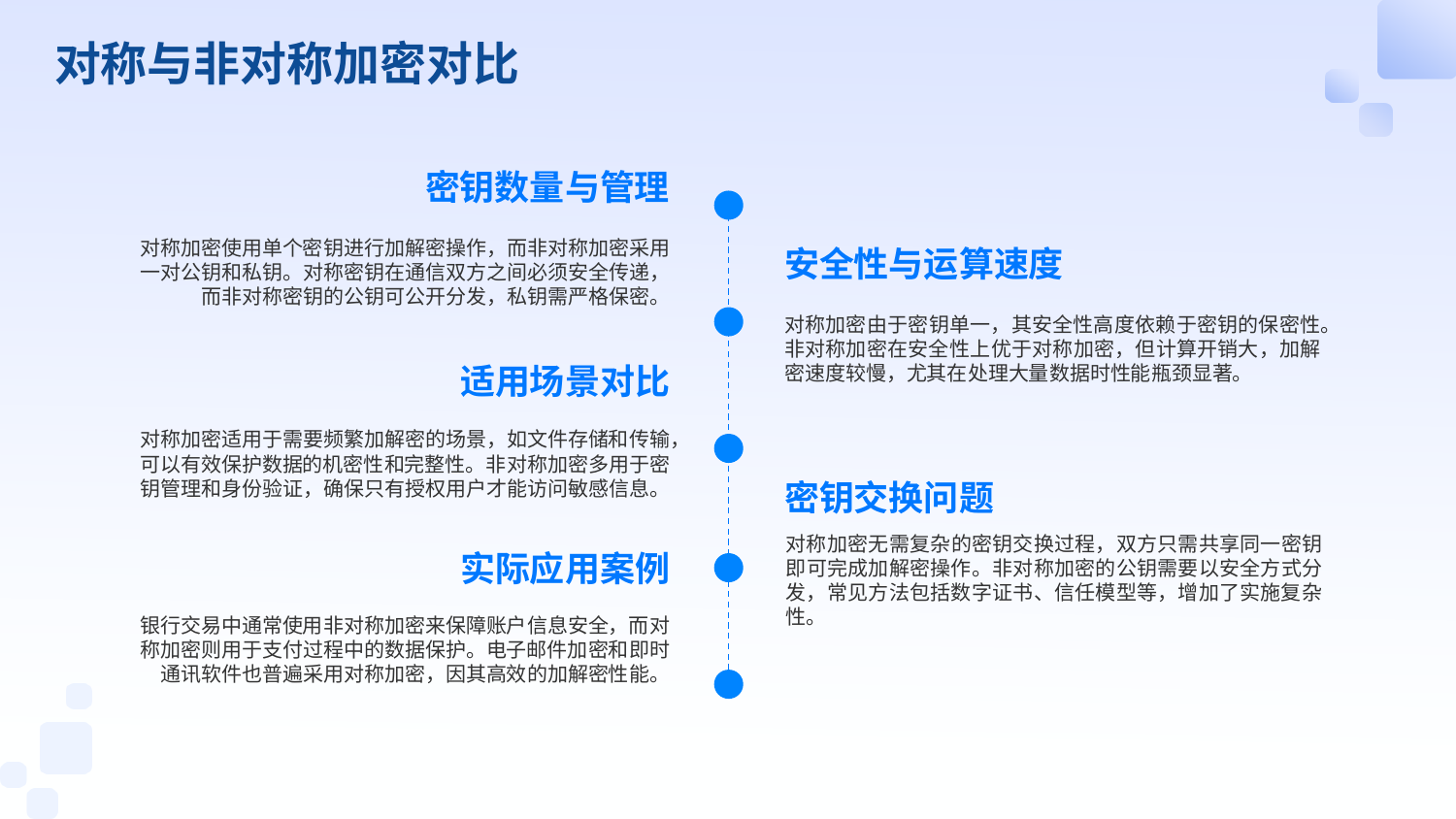

对称与非对称加密对比
密钥数量与管理

对称加密使用单个密钥进行加解密操作，而非对称加密采用一对公钥和私钥。对称密钥在通信双方之间必须安全传递，而非对称密钥的公钥可公开分发，私钥需严格保密。
安全性与运算速度
对称加密由于密钥单一，其安全性高度依赖于密钥的保密性。非对称加密在安全性上优于对称加密，但计算开销大，加解密速度较慢，尤其在处理大量数据时性能瓶颈显著。

适用场景对比
对称加密适用于需要频繁加解密的场景，如文件存储和传输，可以有效保护数据的机密性和完整性。非对称加密多用于密钥管理和身份验证，确保只有授权用户才能访问敏感信息。

密钥交换问题
对称加密无需复杂的密钥交换过程，双方只需共享同一密钥即可完成加解密操作。非对称加密的公钥需要以安全方式分发，常见方法包括数字证书、信任模型等，增加了实施复杂性。
实际应用案例

银行交易中通常使用非对称加密来保障账户信息安全，而对称加密则用于支付过程中的数据保护。电子邮件加密和即时通讯软件也普遍采用对称加密，因其高效的加解密性能。